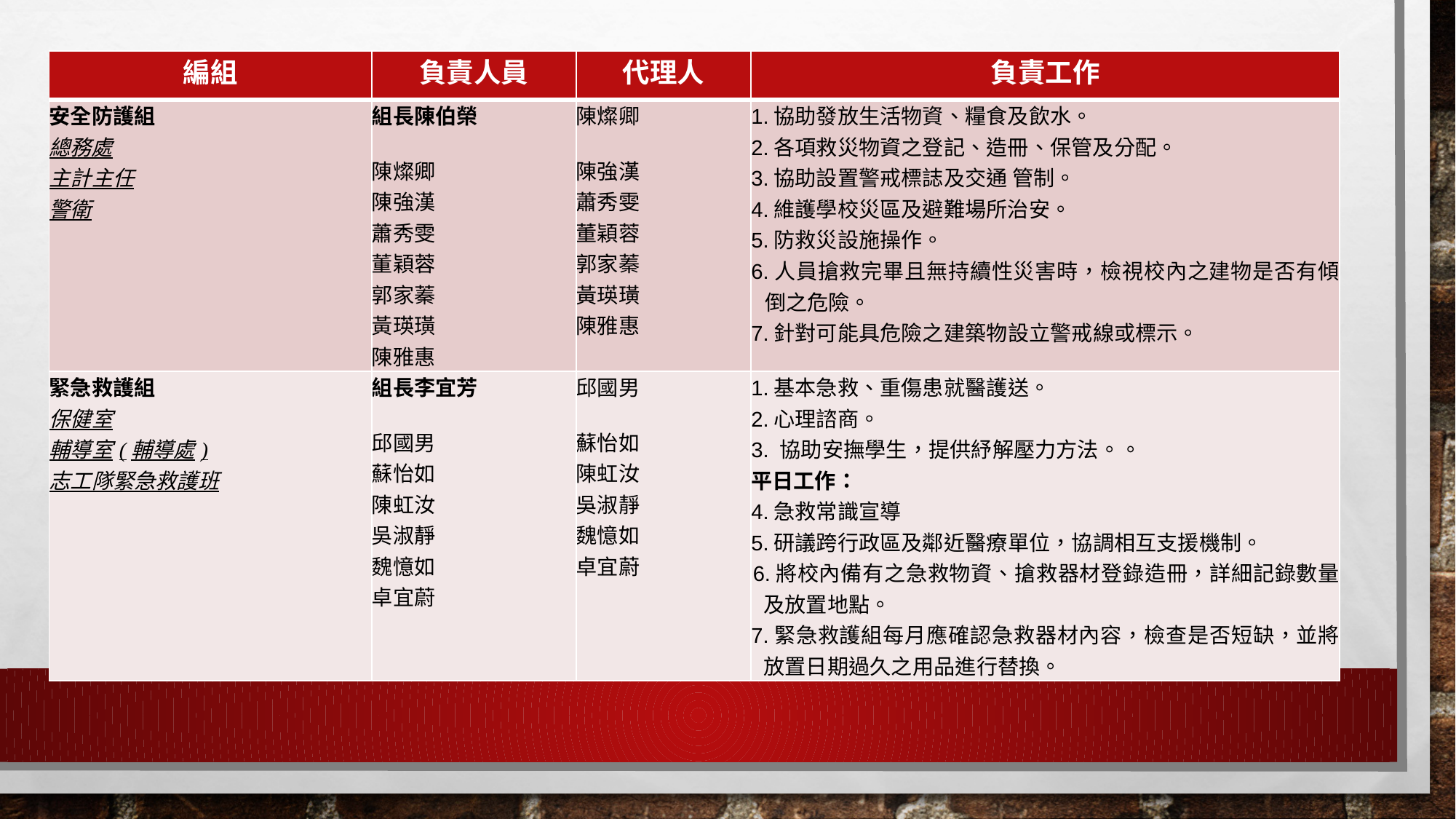

| 編組 | 負責人員 | 代理人 | 負責工作 |
| --- | --- | --- | --- |
| 安全防護組 總務處 主計主任 警衛 | 組長陳伯榮   陳燦卿 陳強漢 蕭秀雯 董穎蓉 郭家蓁 黃瑛璜 陳雅惠 | 陳燦卿   陳強漢 蕭秀雯 董穎蓉 郭家蓁 黃瑛璜 陳雅惠 | 1.協助發放生活物資、糧食及飲水。 2.各項救災物資之登記、造冊、保管及分配。 3.協助設置警戒標誌及交通 管制。 4.維護學校災區及避難場所治安。 5.防救災設施操作。 6.人員搶救完畢且無持續性災害時，檢視校內之建物是否有傾倒之危險。 7.針對可能具危險之建築物設立警戒線或標示。 |
| 緊急救護組 保健室 輔導室(輔導處) 志工隊緊急救護班 | 組長李宜芳   邱國男 蘇怡如 陳虹汝 吳淑靜 魏憶如 卓宜蔚 | 邱國男   蘇怡如 陳虹汝 吳淑靜 魏憶如 卓宜蔚 | 1.基本急救、重傷患就醫護送。 2.心理諮商。 3. 協助安撫學生，提供紓解壓力方法。。 平日工作： 4.急救常識宣導 5.研議跨行政區及鄰近醫療單位，協調相互支援機制。 6.將校內備有之急救物資、搶救器材登錄造冊，詳細記錄數量及放置地點。 7.緊急救護組每月應確認急救器材內容，檢查是否短缺，並將放置日期過久之用品進行替換。 |